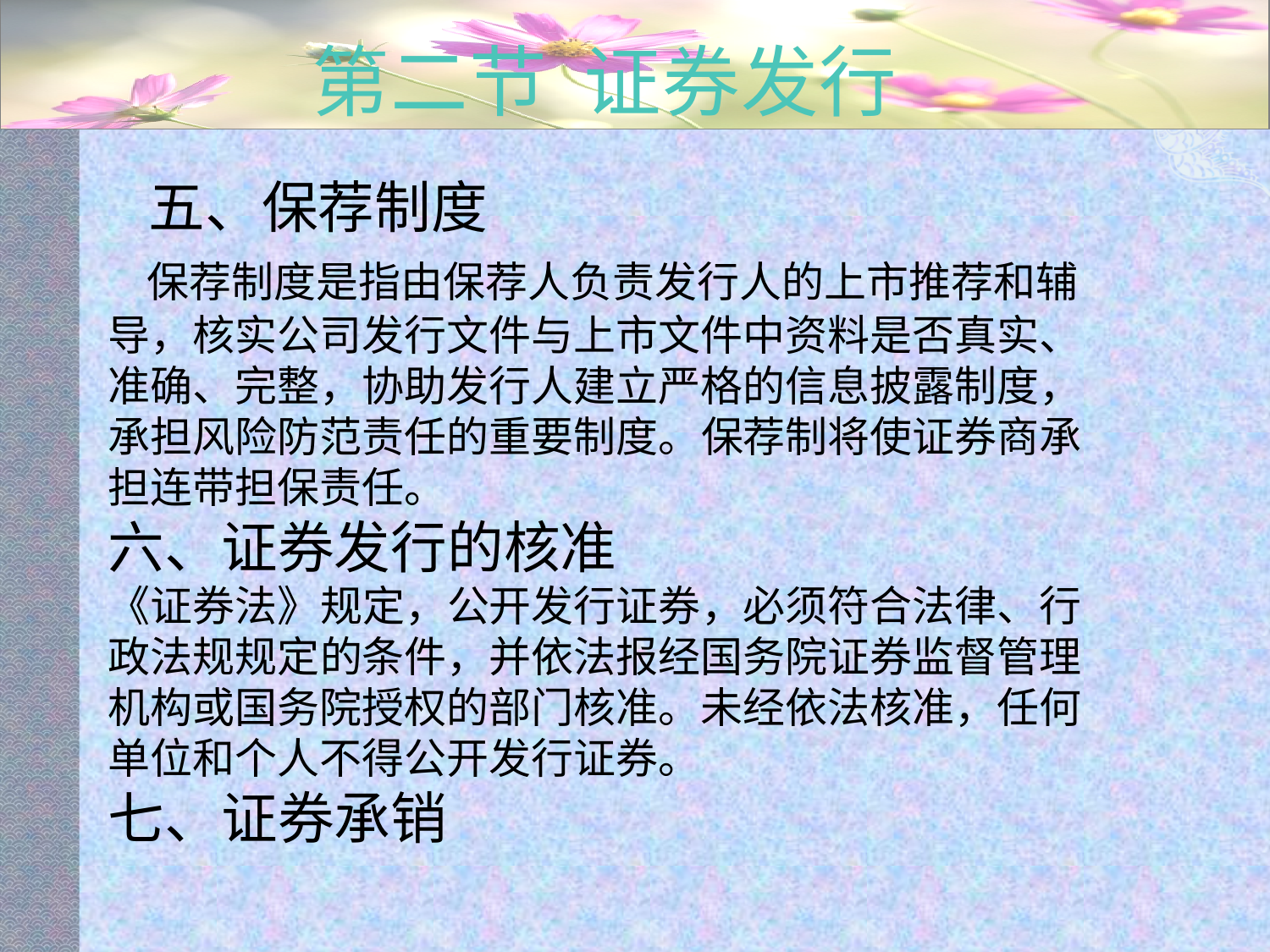

# 第二节  证券发行
  五、保荐制度
  保荐制度是指由保荐人负责发行人的上市推荐和辅导，核实公司发行文件与上市文件中资料是否真实、准确、完整，协助发行人建立严格的信息披露制度，承担风险防范责任的重要制度。保荐制将使证券商承担连带担保责任。
六、证券发行的核准
《证券法》规定，公开发行证券，必须符合法律、行政法规规定的条件，并依法报经国务院证券监督管理机构或国务院授权的部门核准。未经依法核准，任何单位和个人不得公开发行证券。
七、证券承销